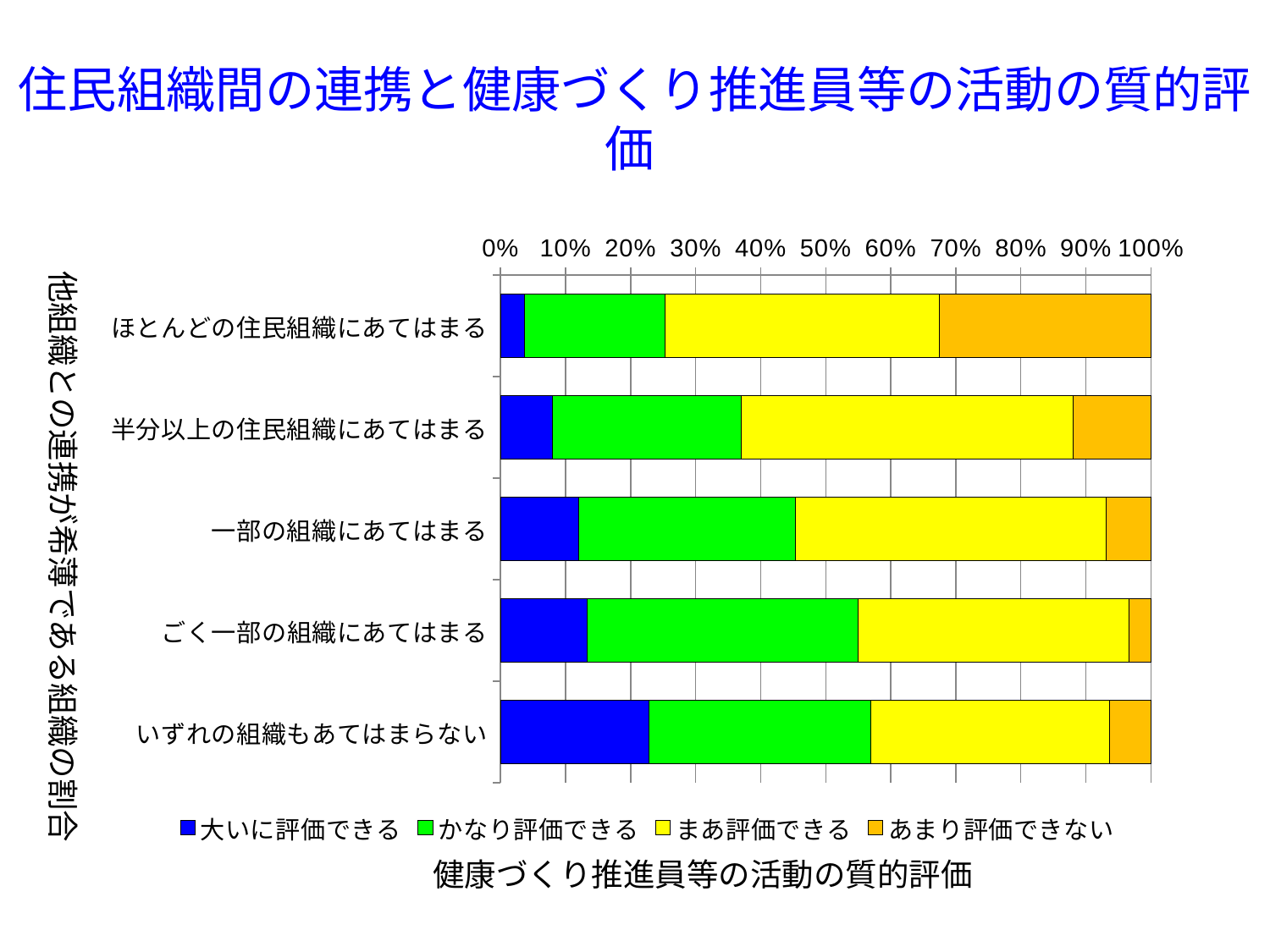

# 住民組織間の連携と健康づくり推進員等の活動の質的評価

### Chart

| Category | 大いに評価できる | かなり評価できる | まあ評価できる | あまり評価できない |
|---|---|---|---|---|
| ほとんどの住民組織にあてはまる | 3.0 | 18.0 | 35.0 | 27.0 |
| 半分以上の住民組織にあてはまる | 8.0 | 29.0 | 51.0 | 12.0 |
| 一部の組織にあてはまる | 19.0 | 53.0 | 76.0 | 11.0 |
| ごく一部の組織にあてはまる | 8.0 | 25.0 | 25.0 | 2.0 |
| いずれの組織もあてはまらない | 18.0 | 27.0 | 29.0 | 5.0 |
他組織との連携が希薄である組織の割合
健康づくり推進員等の活動の質的評価